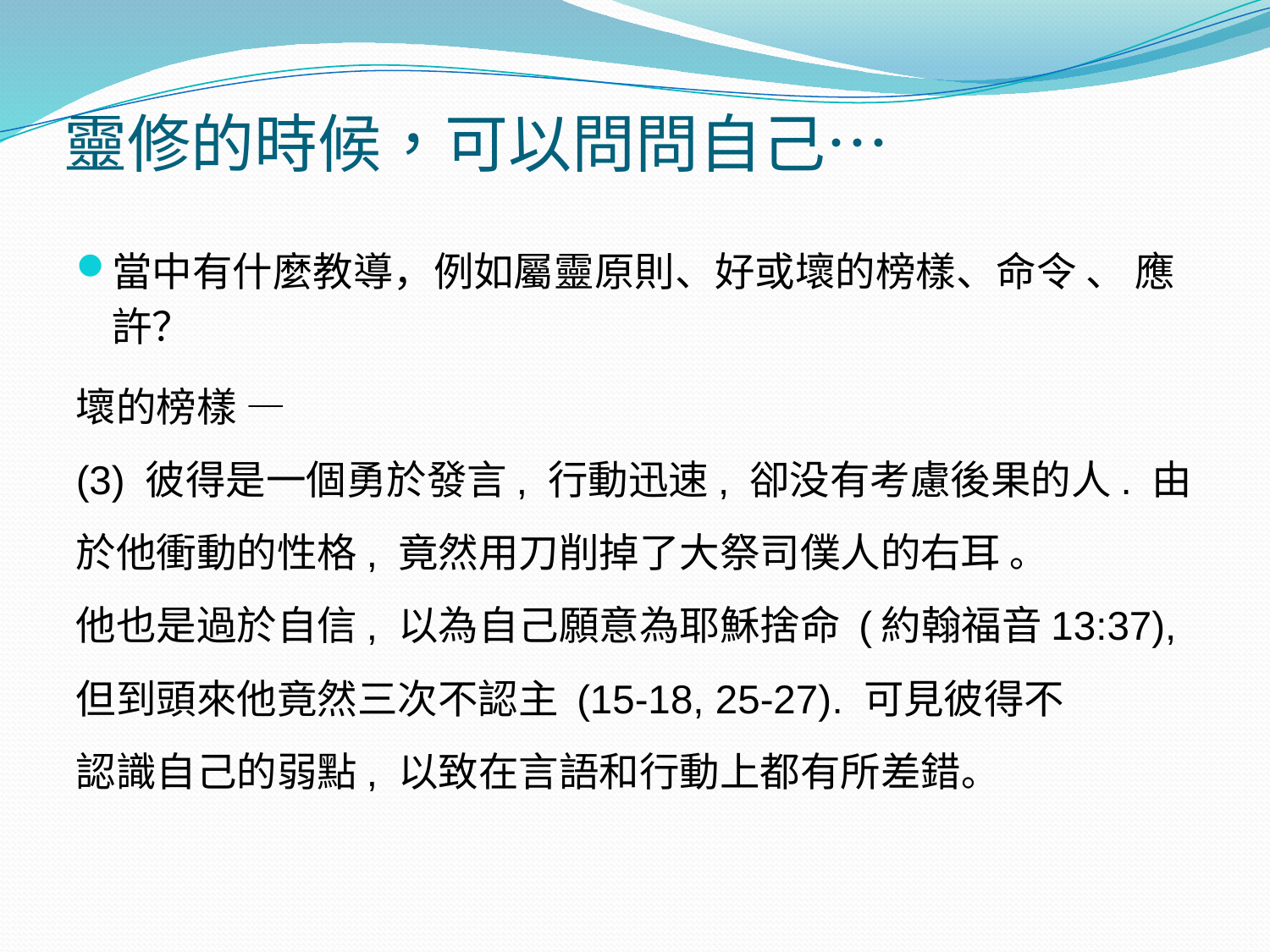

# 靈修的時候，可以問問⾃⼰…
當中有什麼教導，例如屬靈原則、好或壞的榜樣、命令 、 應許？
壞的榜樣 —
(3) 彼得是一個勇於發言, 行動迅速, 卻没有考慮後果的人. 由
於他衝動的性格, 竟然用刀削掉了大祭司僕人的右耳 。
他也是過於自信, 以為自己願意為耶穌捨命 (約翰福音13:37),
但到頭來他竟然三次不認主 (15-18, 25-27). 可見彼得不
認識自己的弱點, 以致在言語和行動上都有所差錯。